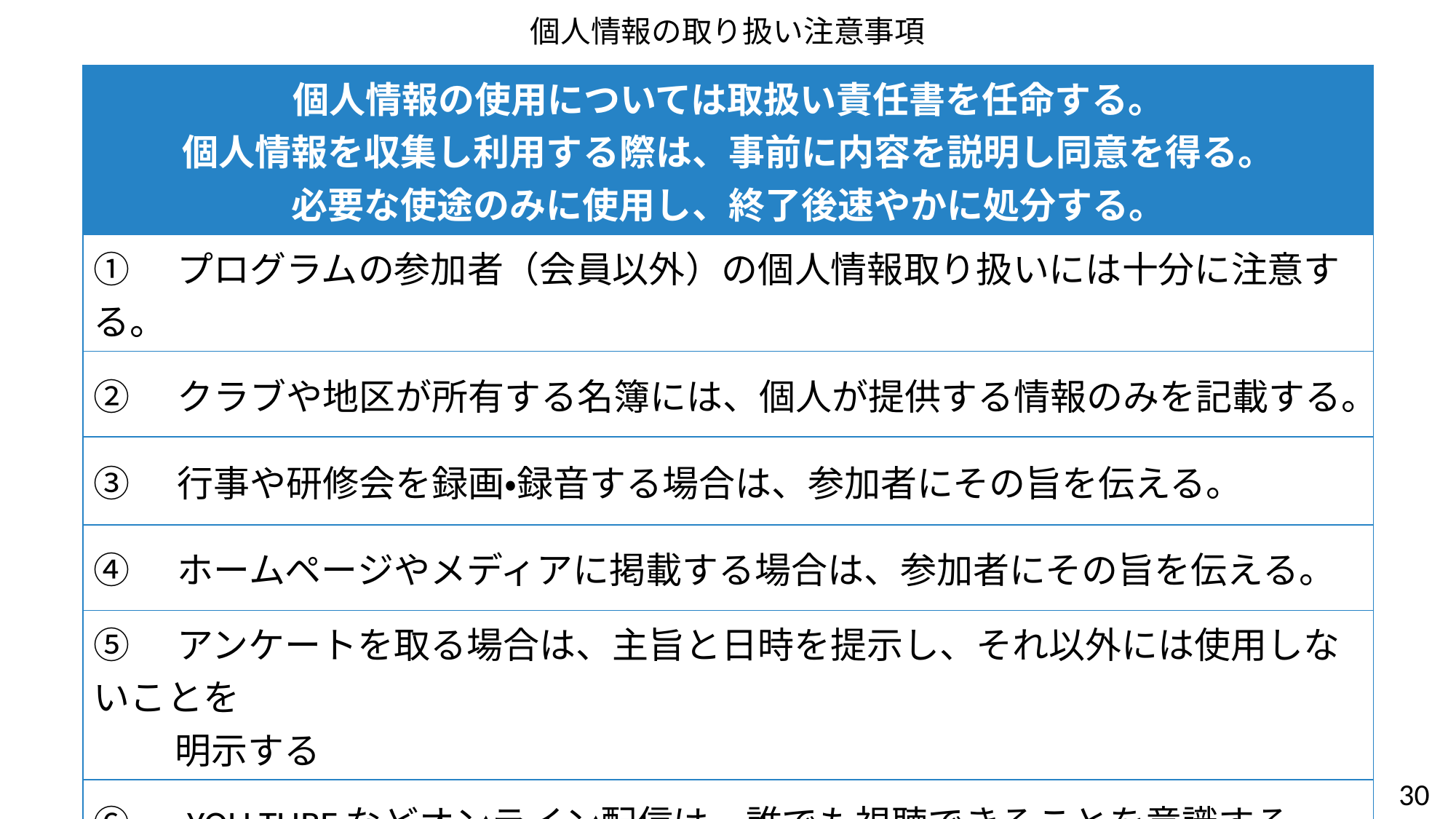

個人情報の取り扱い注意事項
| 個人情報の使用については取扱い責任書を任命する。 個人情報を収集し利用する際は、事前に内容を説明し同意を得る。 必要な使途のみに使用し、終了後速やかに処分する。 |
| --- |
| ①　プログラムの参加者（会員以外）の個人情報取り扱いには十分に注意する。 |
| ②　クラブや地区が所有する名簿には、個人が提供する情報のみを記載する。 |
| ③　行事や研修会を録画・録音する場合は、参加者にその旨を伝える。 |
| ④　ホームページやメディアに掲載する場合は、参加者にその旨を伝える。 |
| ⑤　アンケートを取る場合は、主旨と日時を提示し、それ以外には使用しないことを 　　 明示する |
| ⑥　YOU TUBEなどオンライン配信は、誰でも視聴できることを意識する。 |
30